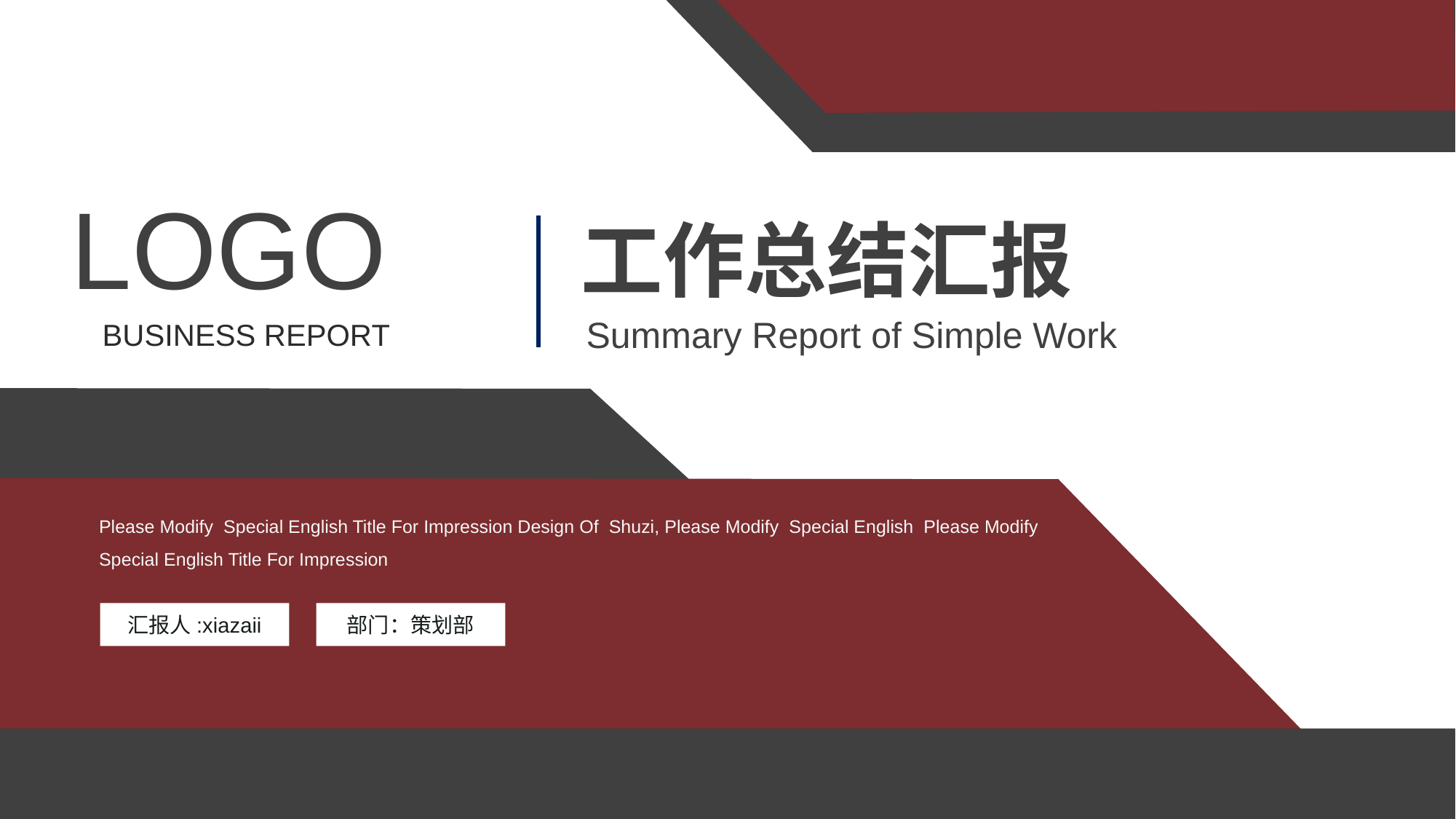

LOGO
工作总结汇报
Summary Report of Simple Work
BUSINESS REPORT

Please Modify  Special English Title For Impression Design Of  Shuzi, Please Modify  Special English  Please Modify  Special English Title For Impression
汇报人:xiazaii
部门：策划部